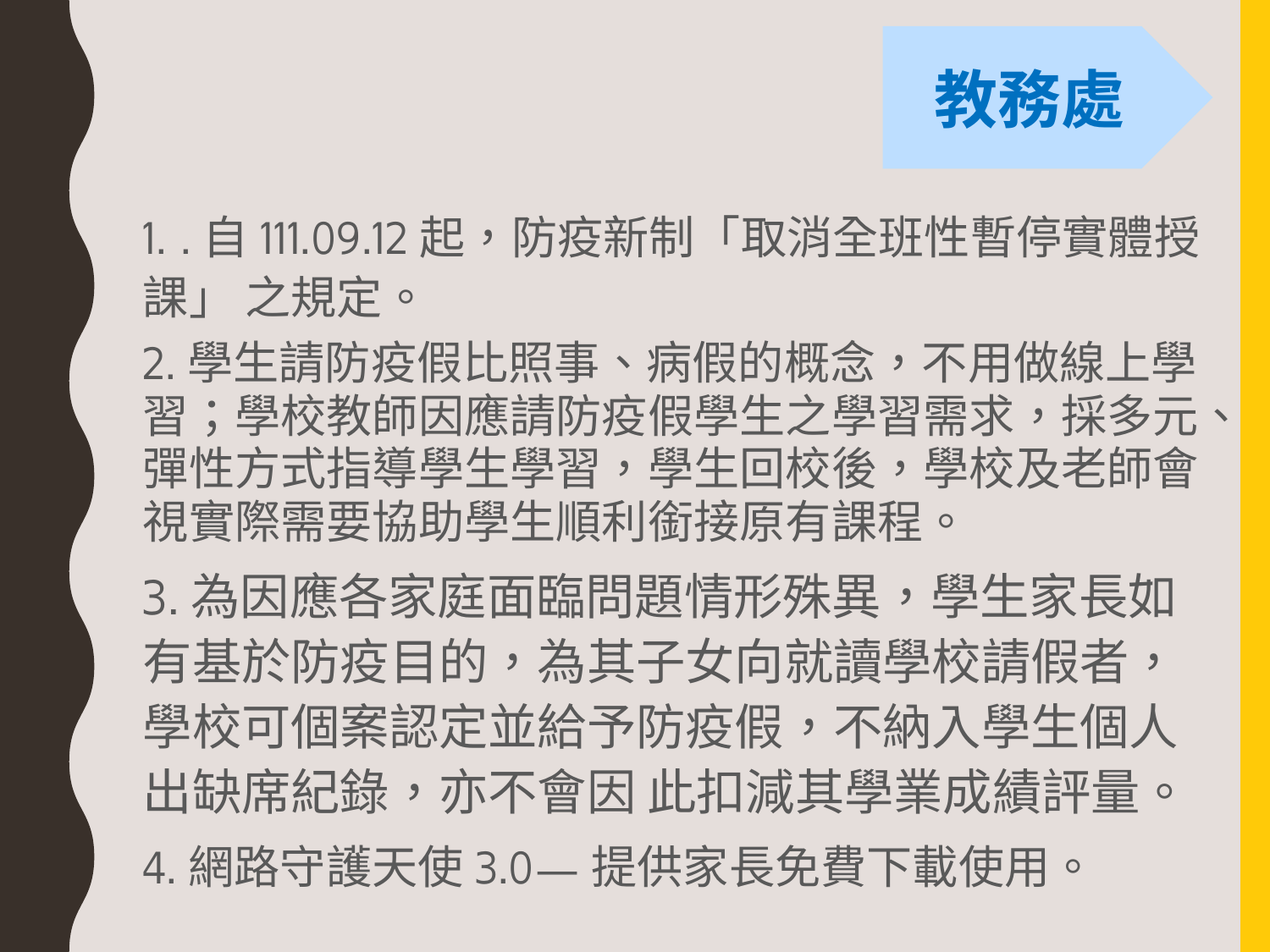

教務處
1. .自111.09.12起，防疫新制「取消全班性暫停實體授課」 之規定。
2.學生請防疫假比照事、病假的概念，不用做線上學習；學校教師因應請防疫假學生之學習需求，採多元、彈性方式指導學生學習，學生回校後，學校及老師會視實際需要協助學生順利銜接原有課程。
3.為因應各家庭面臨問題情形殊異，學生家長如有基於防疫目的，為其子女向就讀學校請假者，學校可個案認定並給予防疫假，不納入學生個人出缺席紀錄，亦不會因 此扣減其學業成績評量。
4.網路守護天使3.0—提供家長免費下載使用。